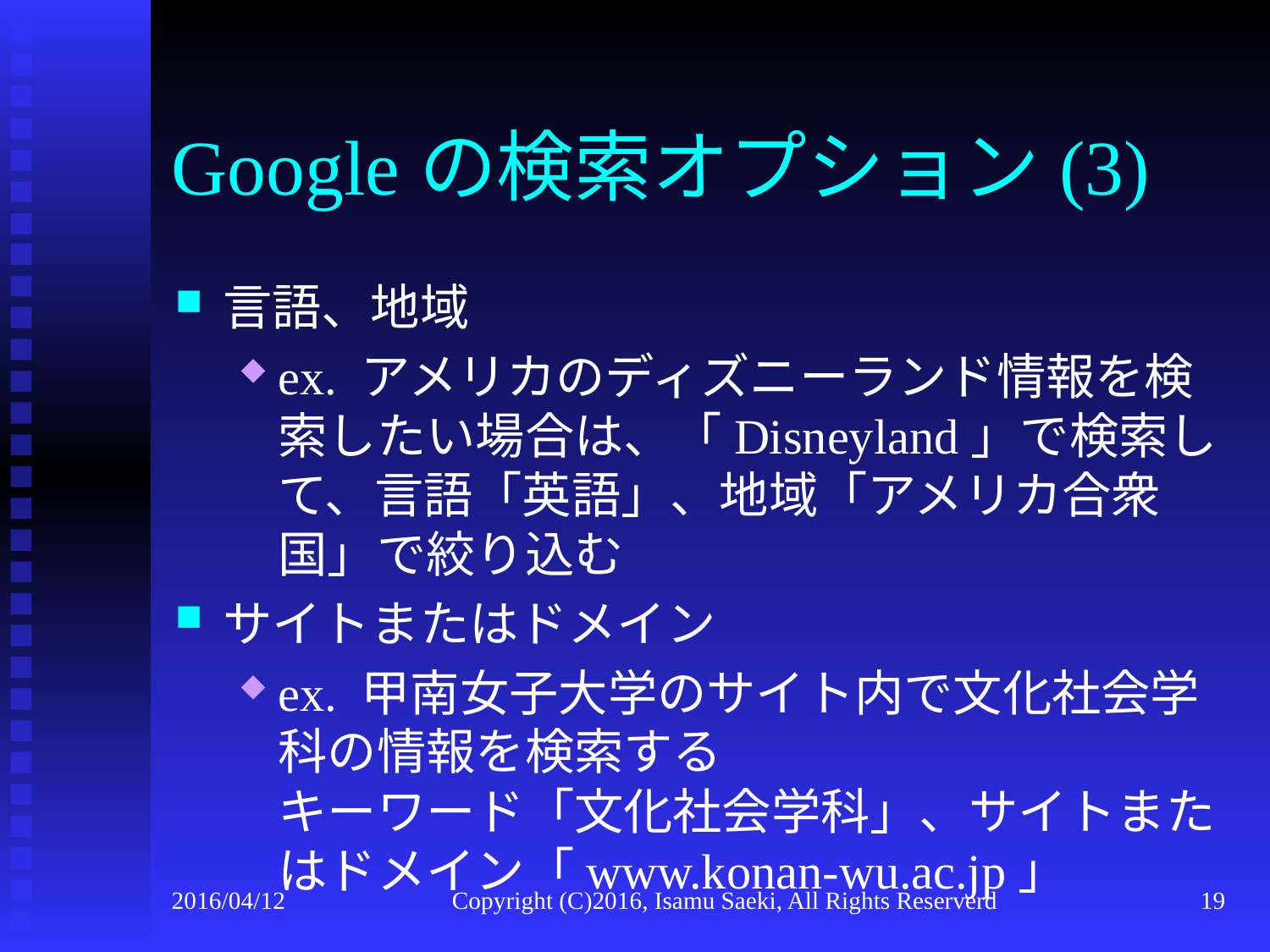

# Googleの検索オプション(3)
言語、地域
ex. アメリカのディズニーランド情報を検索したい場合は、「Disneyland」で検索して、言語「英語」、地域「アメリカ合衆国」で絞り込む
サイトまたはドメイン
ex. 甲南女子大学のサイト内で文化社会学科の情報を検索する
キーワード「文化社会学科」、サイトまたはドメイン「www.konan-wu.ac.jp」
2016/04/12
Copyright (C)2016, Isamu Saeki, All Rights Reserverd
19